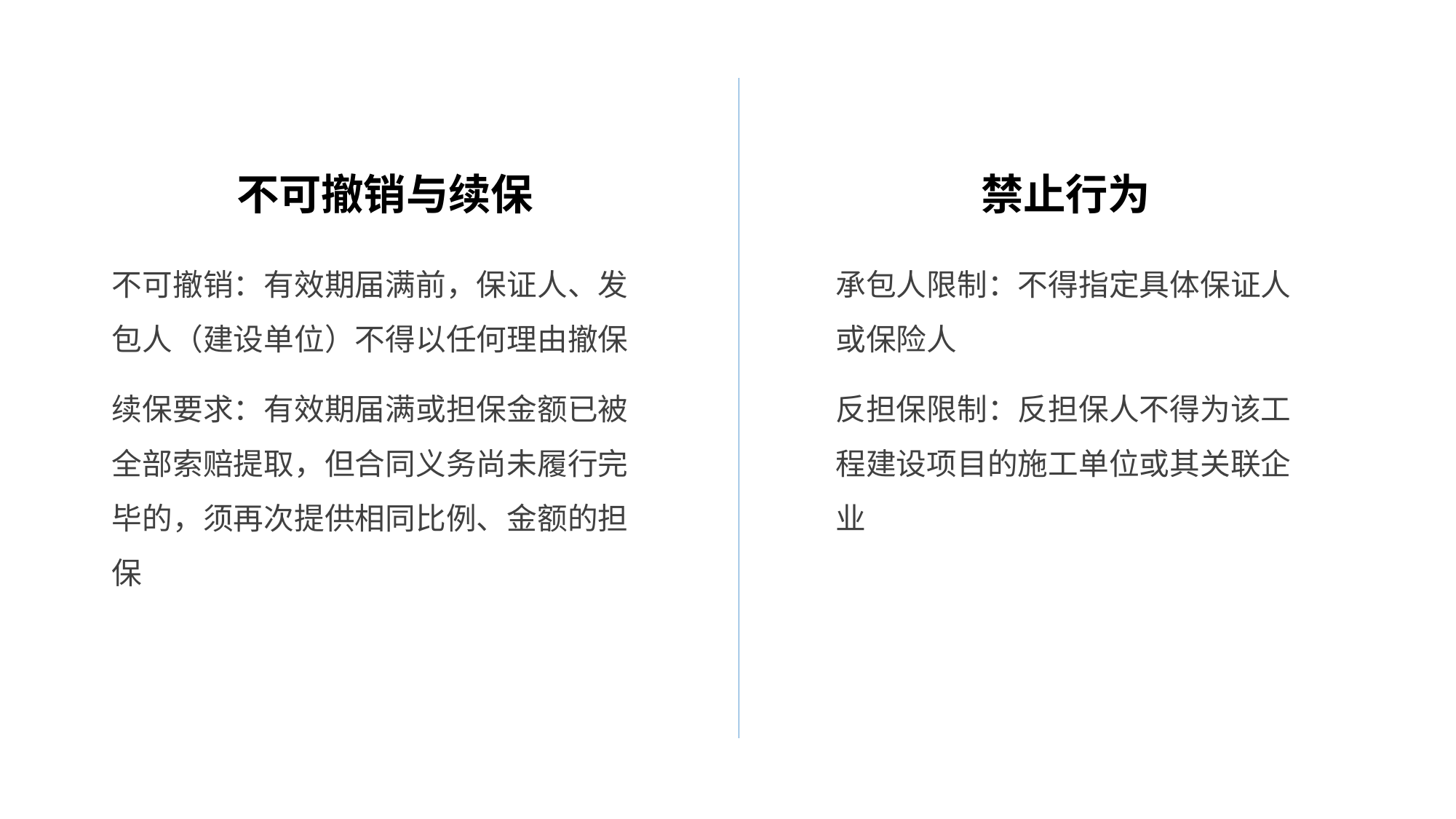

禁止行为
# 不可撤销与续保
不可撤销：有效期届满前，保证人、发包人（建设单位）不得以任何理由撤保
续保要求：有效期届满或担保金额已被全部索赔提取，但合同义务尚未履行完毕的，须再次提供相同比例、金额的担保
承包人限制：不得指定具体保证人或保险人
反担保限制：反担保人不得为该工程建设项目的施工单位或其关联企业